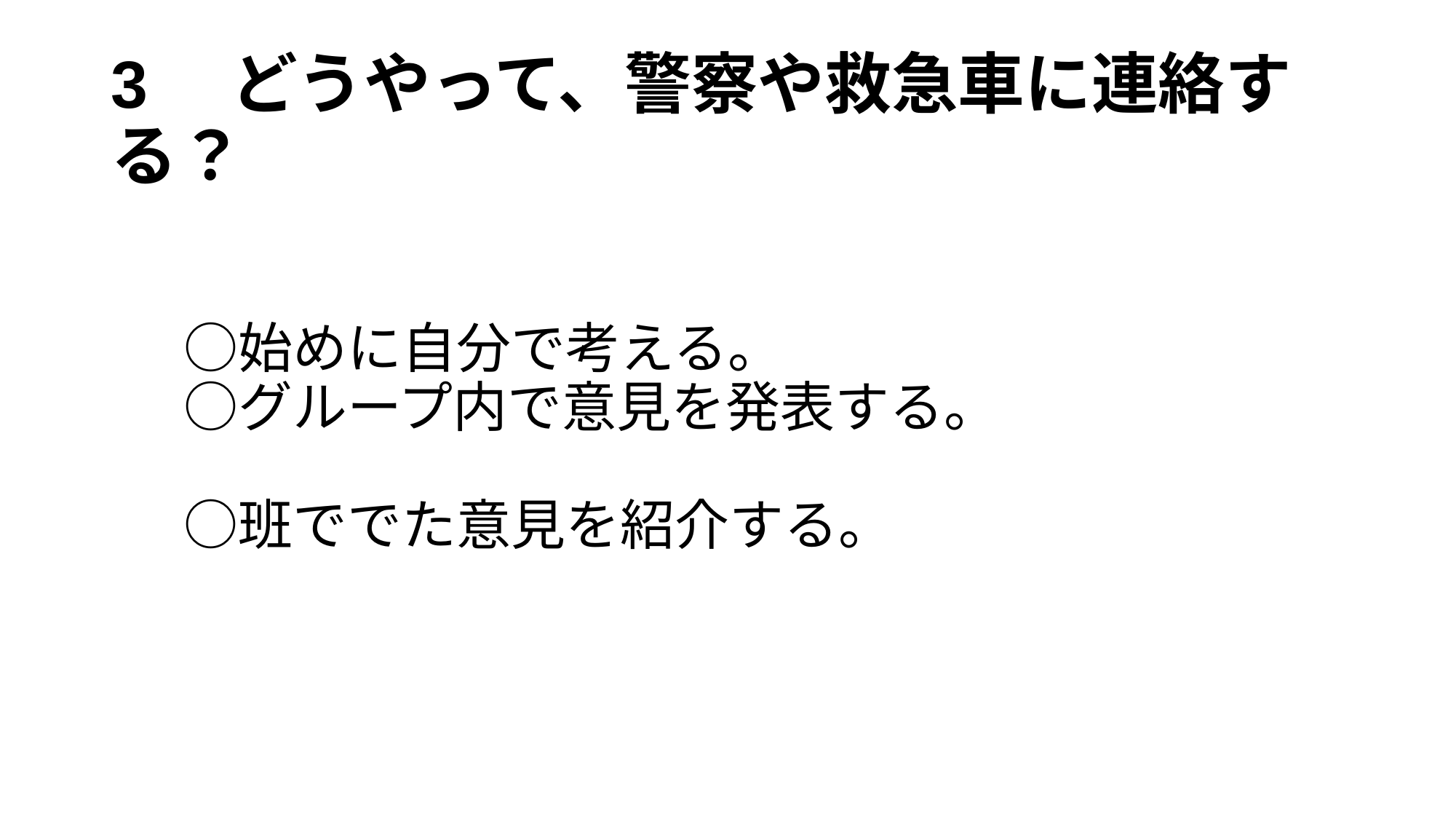

# 3　どうやって、警察や救急車に連絡する？
　　○始めに自分で考える。
　　○グループ内で意見を発表する。
　　○班ででた意見を紹介する。